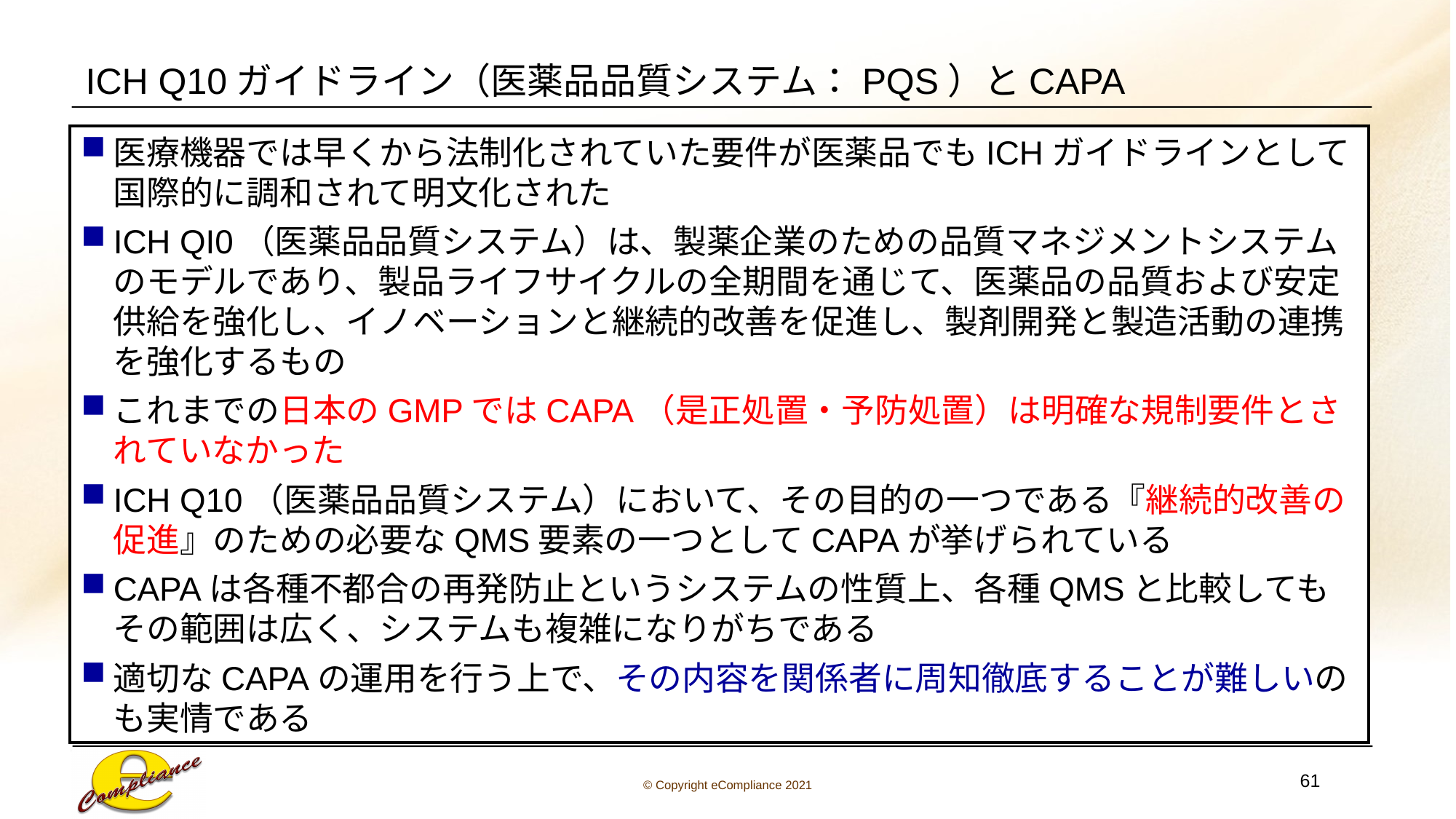

# ICH Q10ガイドライン（医薬品品質システム：PQS）とCAPA
医療機器では早くから法制化されていた要件が医薬品でもICHガイドラインとして国際的に調和されて明文化された
ICH QI0（医薬品品質システム）は、製薬企業のための品質マネジメントシステムのモデルであり、製品ライフサイクルの全期間を通じて、医薬品の品質および安定供給を強化し、イノベーションと継続的改善を促進し、製剤開発と製造活動の連携を強化するもの
これまでの日本のGMPではCAPA（是正処置・予防処置）は明確な規制要件とされていなかった
ICH Q10（医薬品品質システム）において、その目的の一つである『継続的改善の促進』のための必要なQMS要素の一つとしてCAPAが挙げられている
CAPAは各種不都合の再発防止というシステムの性質上、各種QMSと比較してもその範囲は広く、システムも複雑になりがちである
適切なCAPAの運用を行う上で、その内容を関係者に周知徹底することが難しいのも実情である